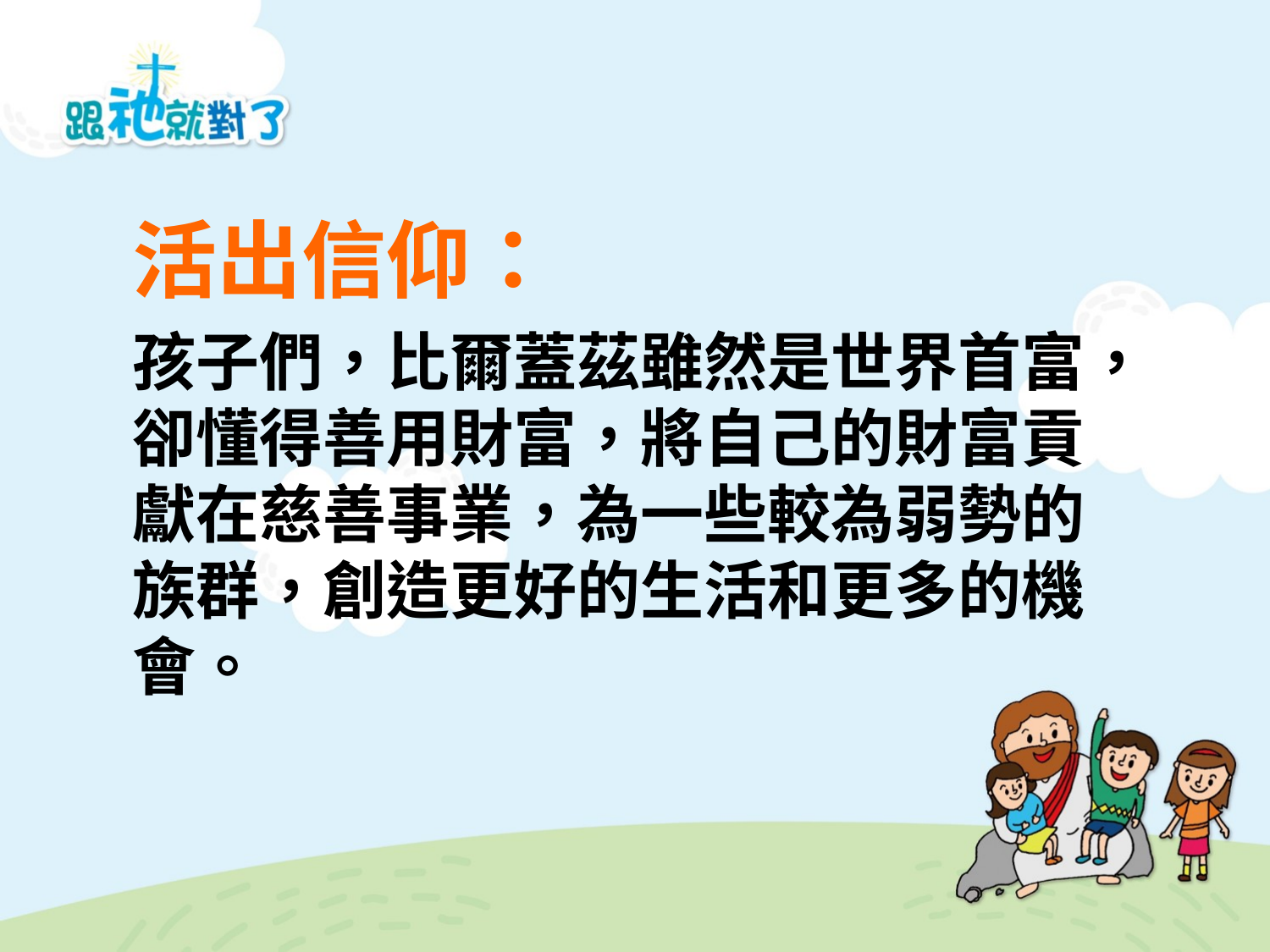

活出信仰：
孩子們，比爾蓋茲雖然是世界首富，卻懂得善用財富，將自己的財富貢獻在慈善事業，為一些較為弱勢的族群，創造更好的生活和更多的機會。